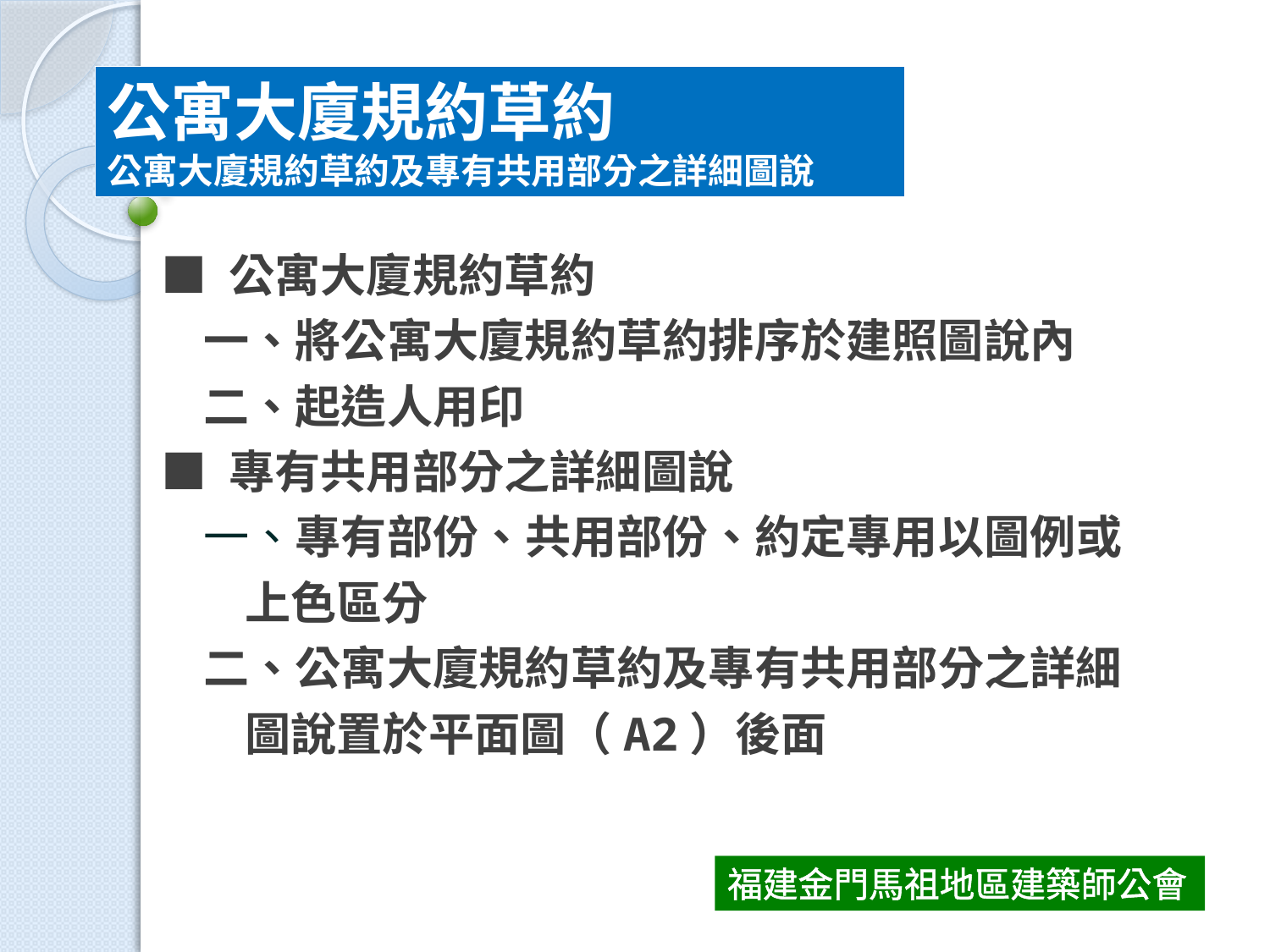

公寓大廈規約草約
公寓大廈規約草約及專有共用部分之詳細圖說
■ 公寓大廈規約草約
   一、將公寓大廈規約草約排序於建照圖說內
   二、起造人用印
■ 專有共用部分之詳細圖說
   一、專有部份、共用部份、約定專用以圖例或
       上色區分
   二、公寓大廈規約草約及專有共用部分之詳細
       圖說置於平面圖（A2）後面
福建金門馬祖地區建築師公會